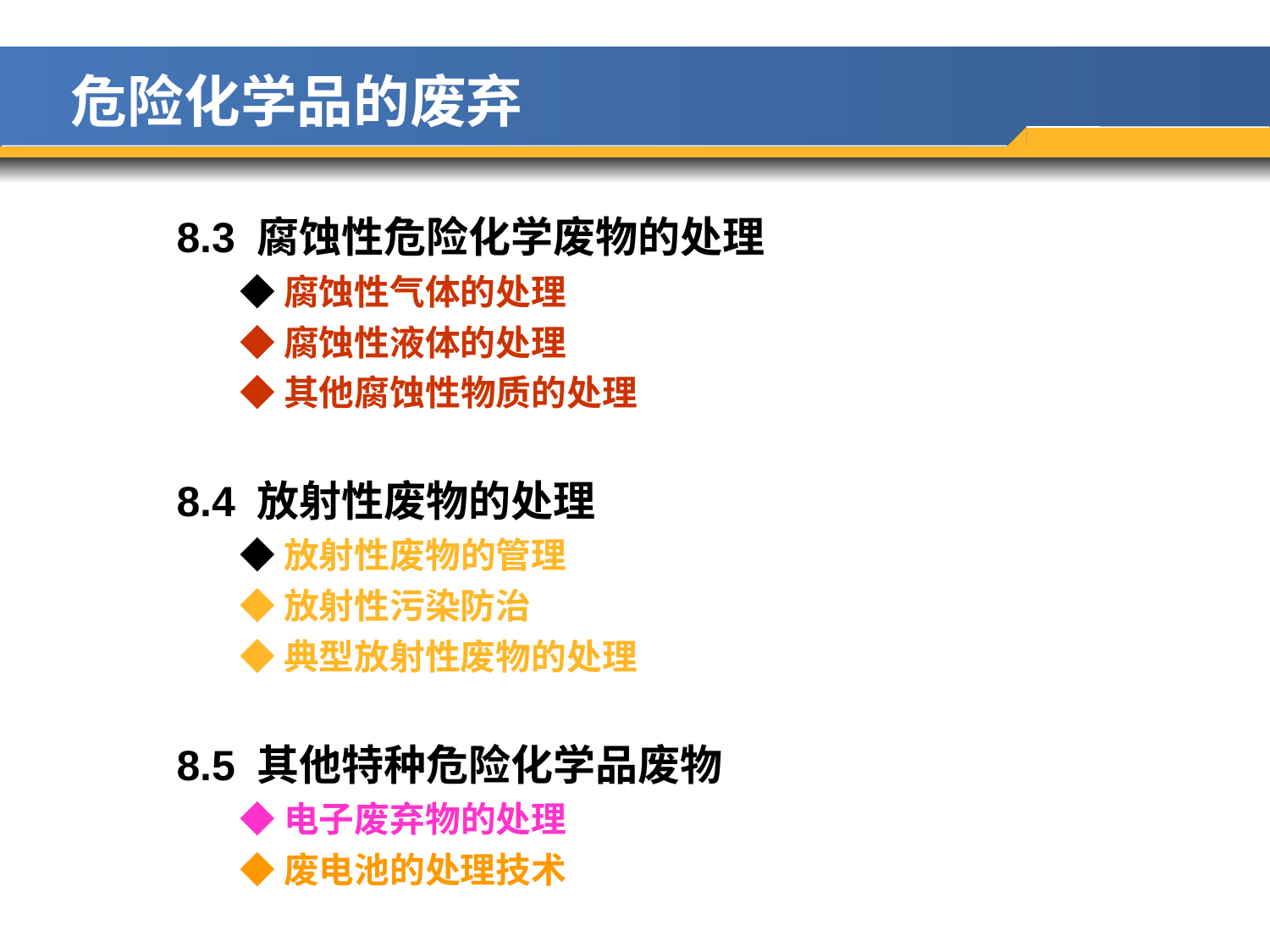

危险化学品的废弃

8.3 腐蚀性危险化学废物的处理
◆腐蚀性气体的处理
◆腐蚀性液体的处理
◆其他腐蚀性物质的处理

8.4 放射性废物的处理
◆放射性废物的管理
◆放射性污染防治
◆典型放射性废物的处理

8.5 其他特种危险化学品废物
◆电子废弃物的处理
◆废电池的处理技术